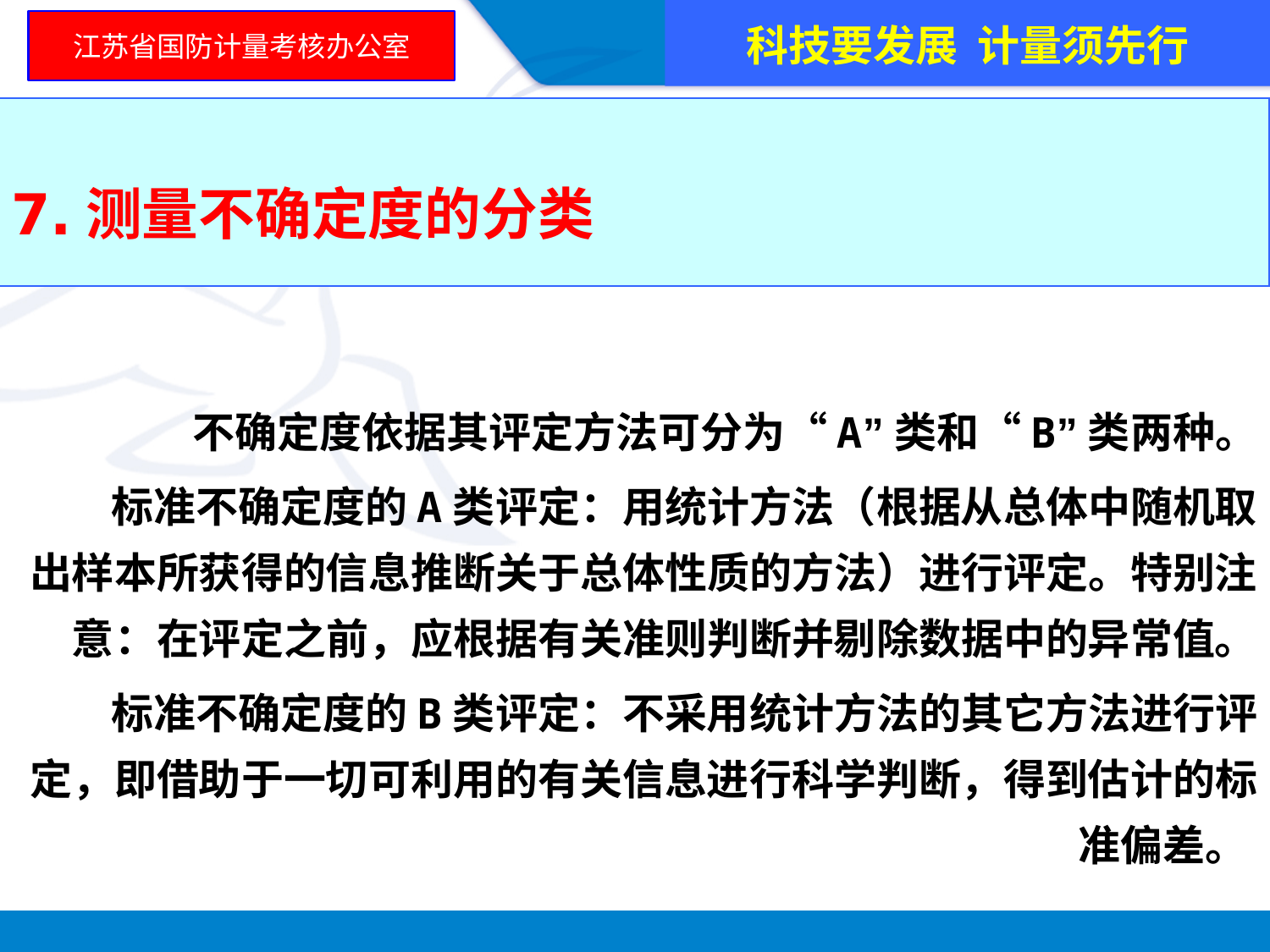

科技要发展  计量须先行
江苏省国防计量考核办公室
7.测量不确定度的分类

  不确定度依据其评定方法可分为“A”类和“B”类两种。
  标准不确定度的A类评定：用统计方法（根据从总体中随机取出样本所获得的信息推断关于总体性质的方法）进行评定。特别注意：在评定之前，应根据有关准则判断并剔除数据中的异常值。
   标准不确定度的B类评定：不采用统计方法的其它方法进行评定，即借助于一切可利用的有关信息进行科学判断，得到估计的标准偏差。